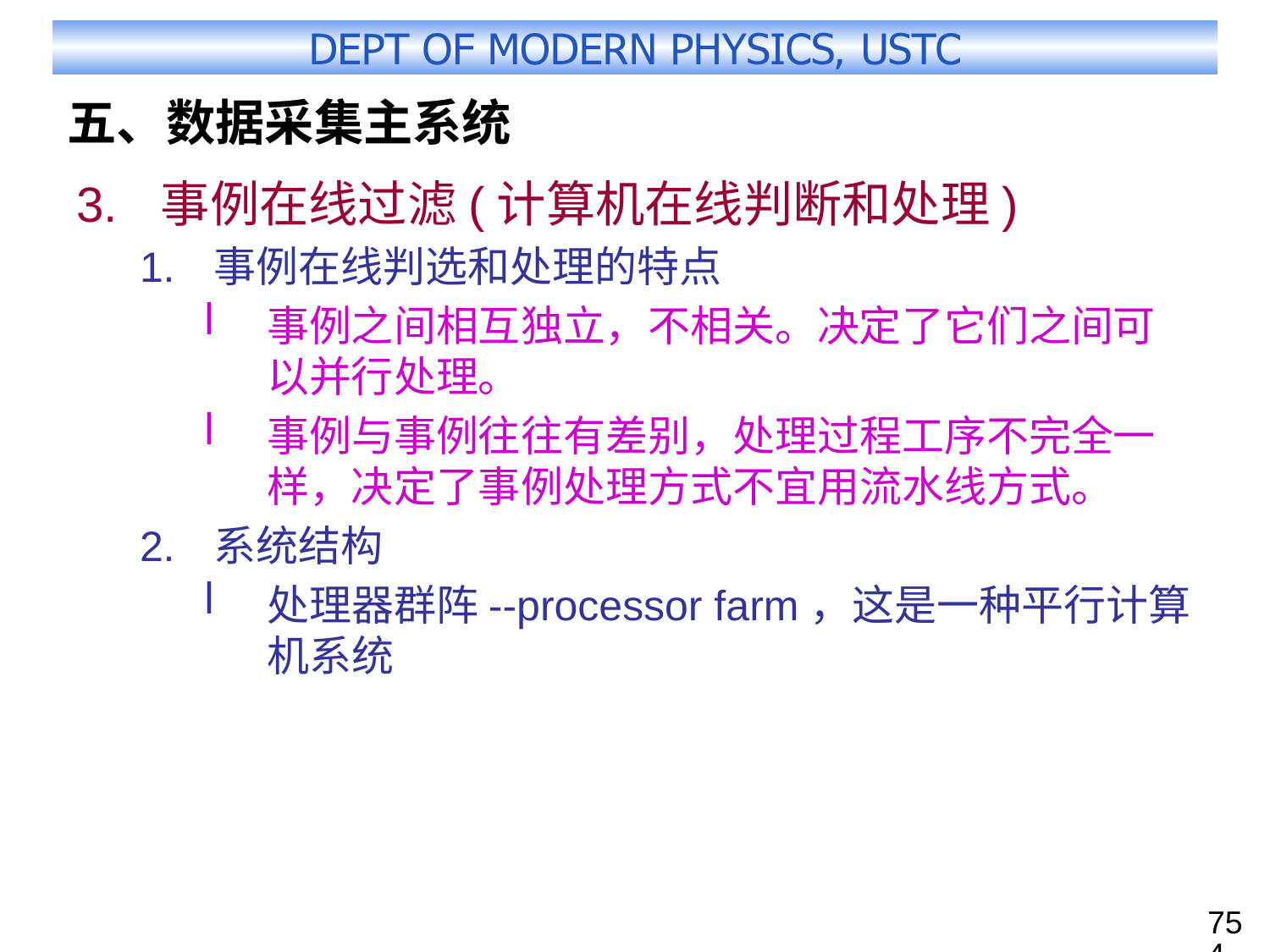

# 五、数据采集主系统
事例在线过滤(计算机在线判断和处理)
事例在线判选和处理的特点
事例之间相互独立，不相关。决定了它们之间可以并行处理。
事例与事例往往有差别，处理过程工序不完全一样，决定了事例处理方式不宜用流水线方式。
系统结构
处理器群阵--processor farm，这是一种平行计算机系统
754